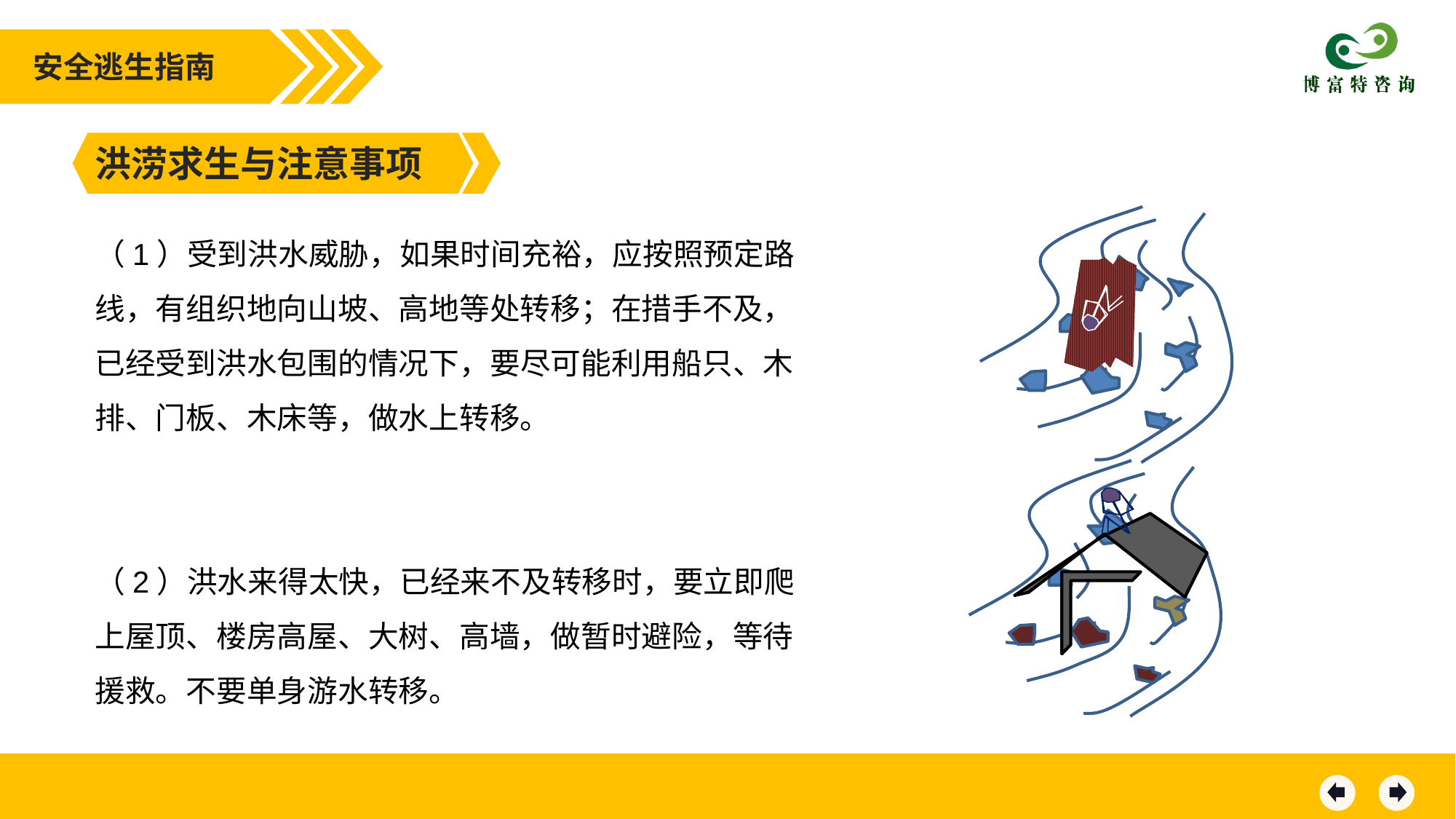

安全逃生指南

洪涝求生与注意事项

（1）受到洪水威胁，如果时间充裕，应按照预定路线，有组织地向山坡、高地等处转移；在措手不及，已经受到洪水包围的情况下，要尽可能利用船只、木排、门板、木床等，做水上转移。

（2）洪水来得太快，已经来不及转移时，要立即爬上屋顶、楼房高屋、大树、高墙，做暂时避险，等待援救。不要单身游水转移。